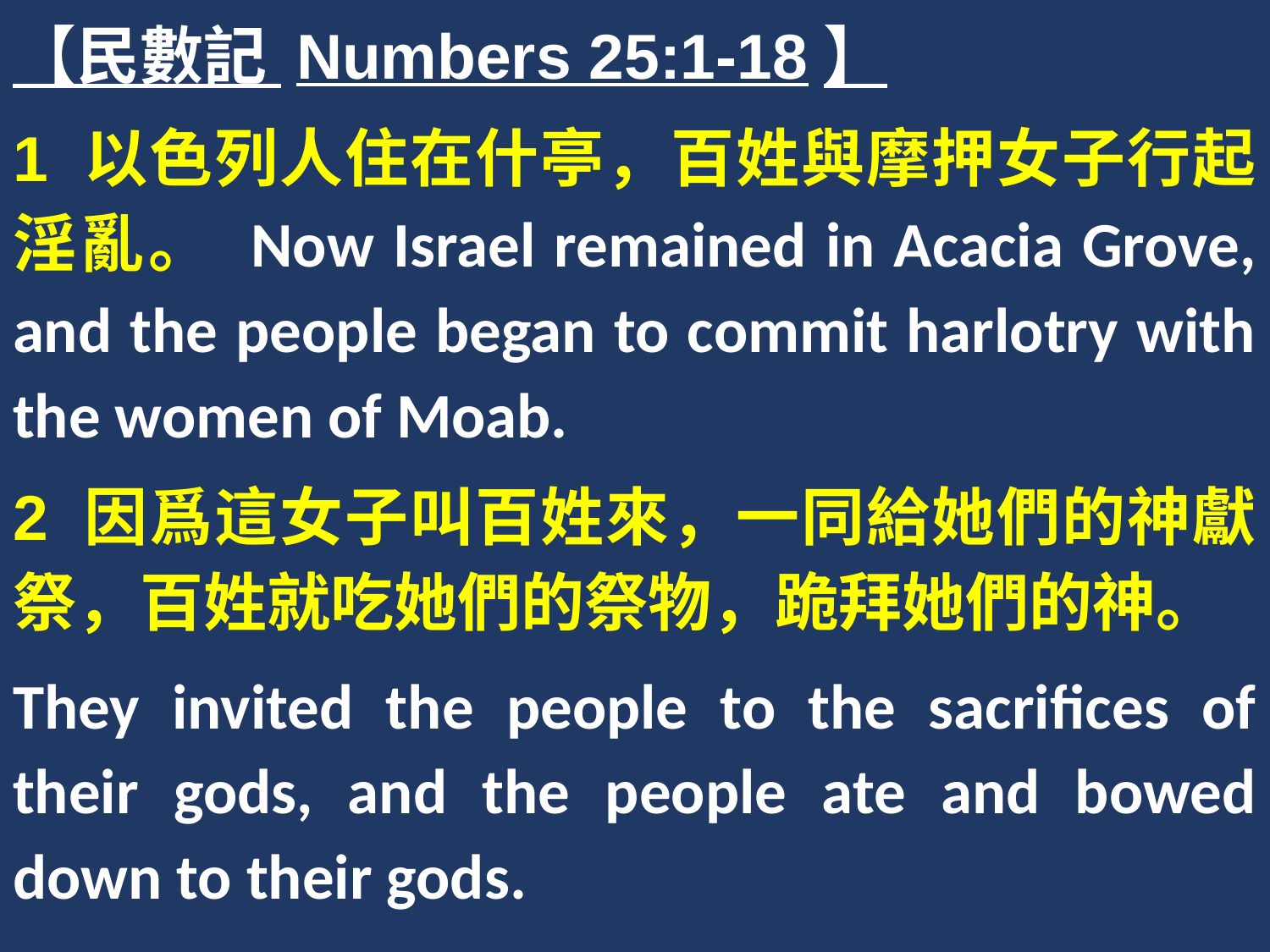

【民數記 Numbers 25:1-18】
1 以色列人住在什亭，百姓與摩押女子行起淫亂。 Now Israel remained in Acacia Grove, and the people began to commit harlotry with the women of Moab.
2 因爲這女子叫百姓來，一同給她們的神獻祭，百姓就吃她們的祭物，跪拜她們的神。
They invited the people to the sacrifices of their gods, and the people ate and bowed down to their gods.